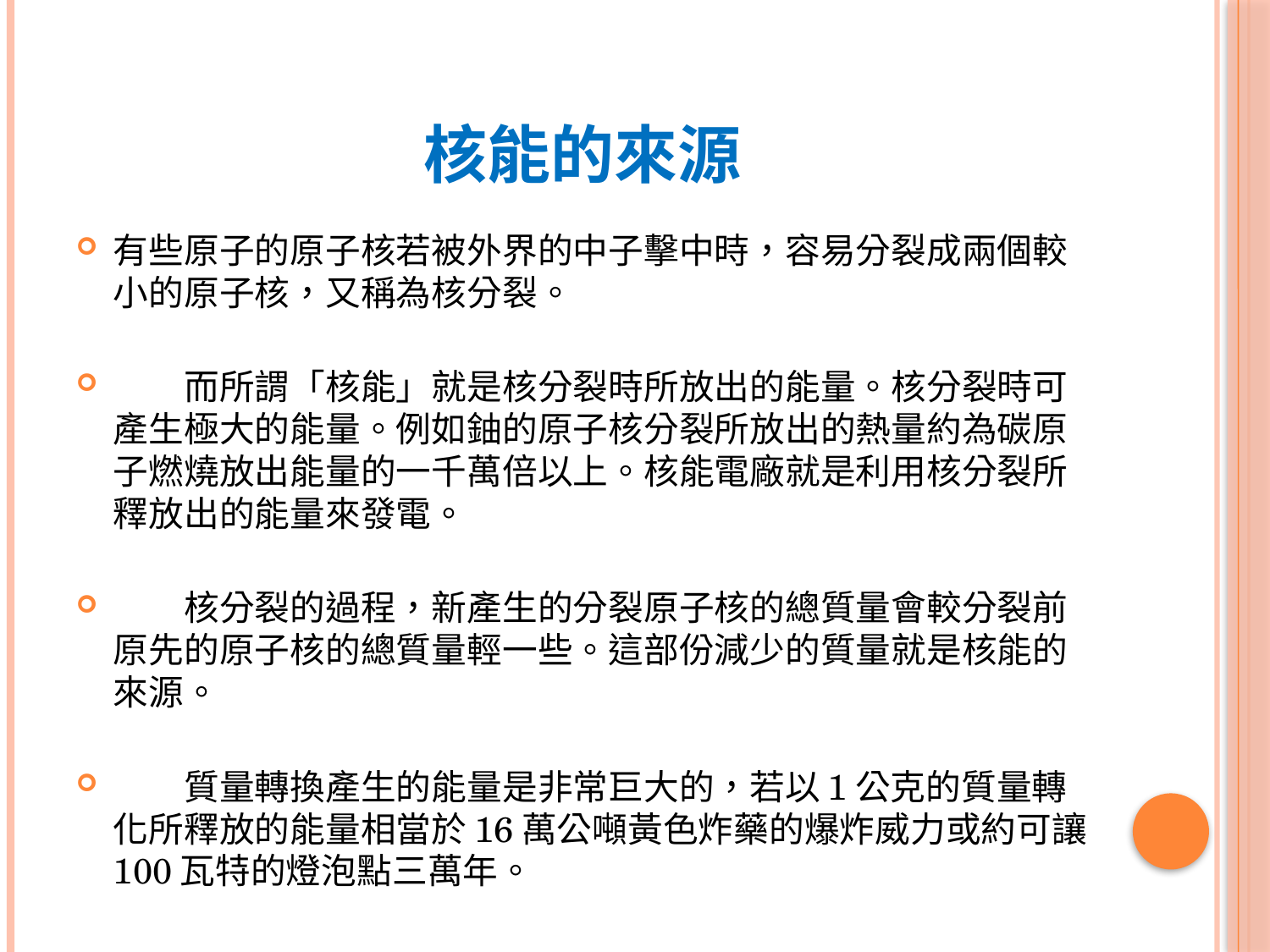

# 核能的來源
有些原子的原子核若被外界的中子擊中時，容易分裂成兩個較小的原子核，又稱為核分裂。
　　而所謂「核能」就是核分裂時所放出的能量。核分裂時可產生極大的能量。例如鈾的原子核分裂所放出的熱量約為碳原子燃燒放出能量的一千萬倍以上。核能電廠就是利用核分裂所釋放出的能量來發電。
　　核分裂的過程，新產生的分裂原子核的總質量會較分裂前原先的原子核的總質量輕一些。這部份減少的質量就是核能的來源。
　　質量轉換產生的能量是非常巨大的，若以1公克的質量轉化所釋放的能量相當於16萬公噸黃色炸藥的爆炸威力或約可讓100瓦特的燈泡點三萬年。